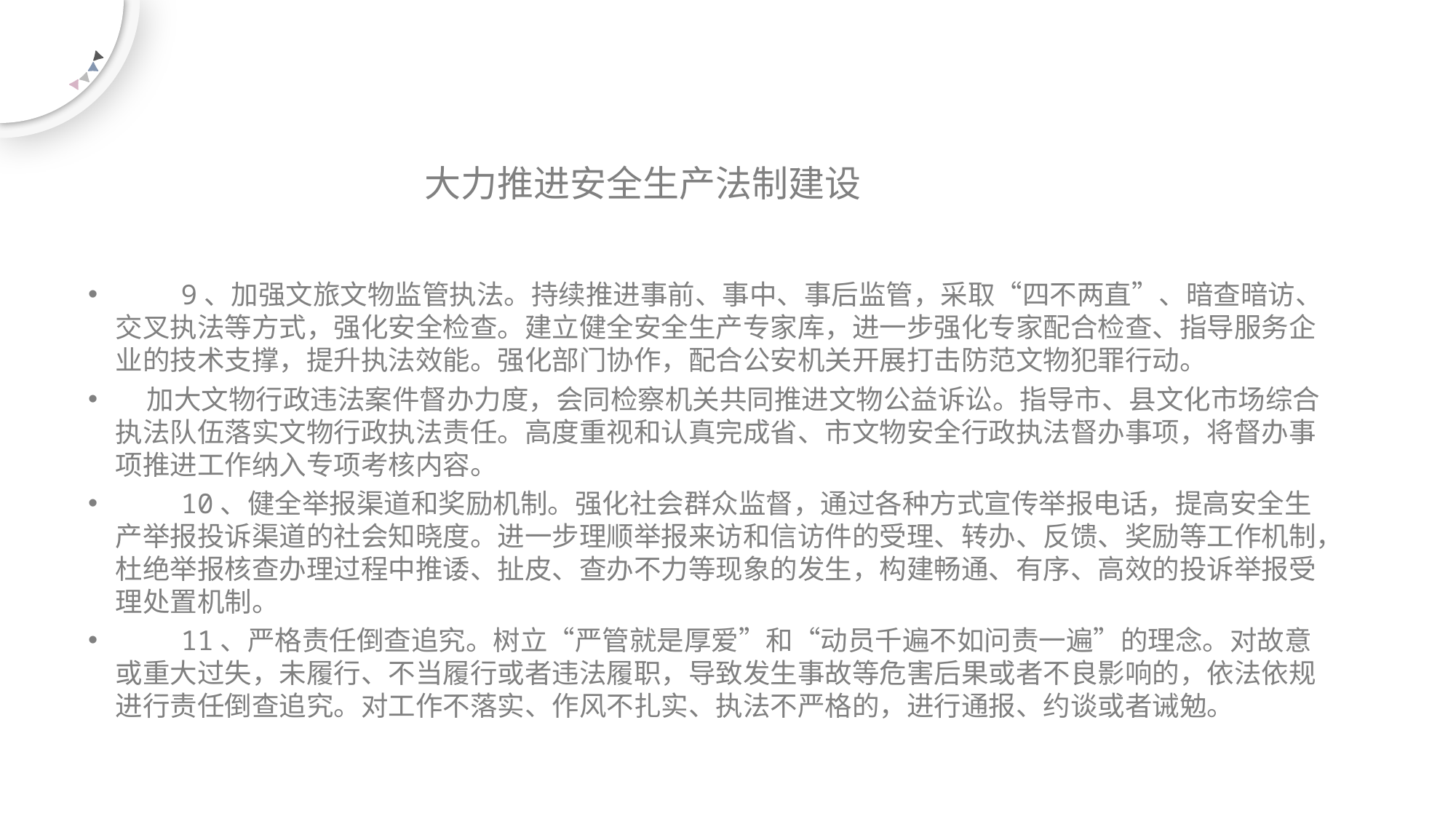

大力推进安全生产法制建设

    9、加强文旅文物监管执法。持续推进事前、事中、事后监管，采取“四不两直”、暗查暗访、交叉执法等方式，强化安全检查。建立健全安全生产专家库，进一步强化专家配合检查、指导服务企业的技术支撑，提升执法效能。强化部门协作，配合公安机关开展打击防范文物犯罪行动。
    加大文物行政违法案件督办力度，会同检察机关共同推进文物公益诉讼。指导市、县文化市场综合执法队伍落实文物行政执法责任。高度重视和认真完成省、市文物安全行政执法督办事项，将督办事项推进工作纳入专项考核内容。
    10、健全举报渠道和奖励机制。强化社会群众监督，通过各种方式宣传举报电话，提高安全生产举报投诉渠道的社会知晓度。进一步理顺举报来访和信访件的受理、转办、反馈、奖励等工作机制，杜绝举报核查办理过程中推诿、扯皮、查办不力等现象的发生，构建畅通、有序、高效的投诉举报受理处置机制。
    11、严格责任倒查追究。树立“严管就是厚爱”和“动员千遍不如问责一遍”的理念。对故意或重大过失，未履行、不当履行或者违法履职，导致发生事故等危害后果或者不良影响的，依法依规进行责任倒查追究。对工作不落实、作风不扎实、执法不严格的，进行通报、约谈或者诫勉。